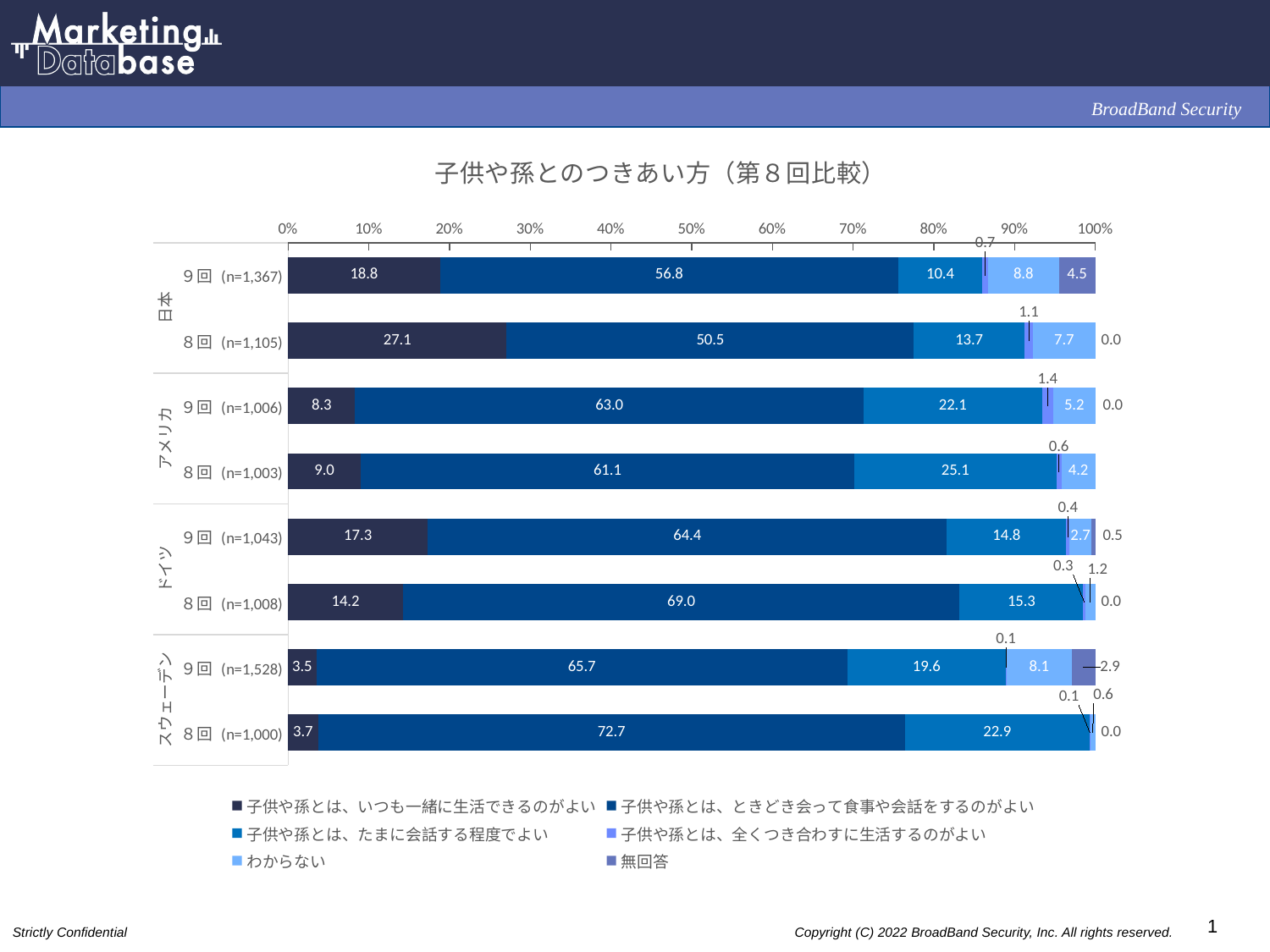

### Chart: 子供や孫とのつきあい方（第８回比較）

| Category | 子供や孫とは、いつも一緒に生活できるのがよい | 子供や孫とは、ときどき会って食事や会話をするのがよい | 子供や孫とは、たまに会話する程度でよい | 子供や孫とは、全くつき合わすに生活するのがよい | わからない | 無回答 |
|---|---|---|---|---|---|---|
| ９回 (n=1,367) | 18.8 | 56.8 | 10.4 | 0.7 | 8.8 | 4.5 |
| ８回 (n=1,105) | 27.1 | 50.5 | 13.7 | 1.1 | 7.7 | 0.0 |
| ９回 (n=1,006) | 8.3 | 63.0 | 22.1 | 1.4 | 5.2 | 0.0 |
| ８回 (n=1,003) | 9.0 | 61.1 | 25.1 | 0.6 | 4.2 | 0.0 |
| ９回 (n=1,043) | 17.3 | 64.4 | 14.8 | 0.4 | 2.7 | 0.5 |
| ８回 (n=1,008) | 14.2 | 69.0 | 15.3 | 0.3 | 1.2 | 0.0 |
| ９回 (n=1,528) | 3.5 | 65.7 | 19.6 | 0.1 | 8.1 | 2.9 |
| ８回 (n=1,000) | 3.7 | 72.7 | 22.9 | 0.1 | 0.6 | 0.0 |